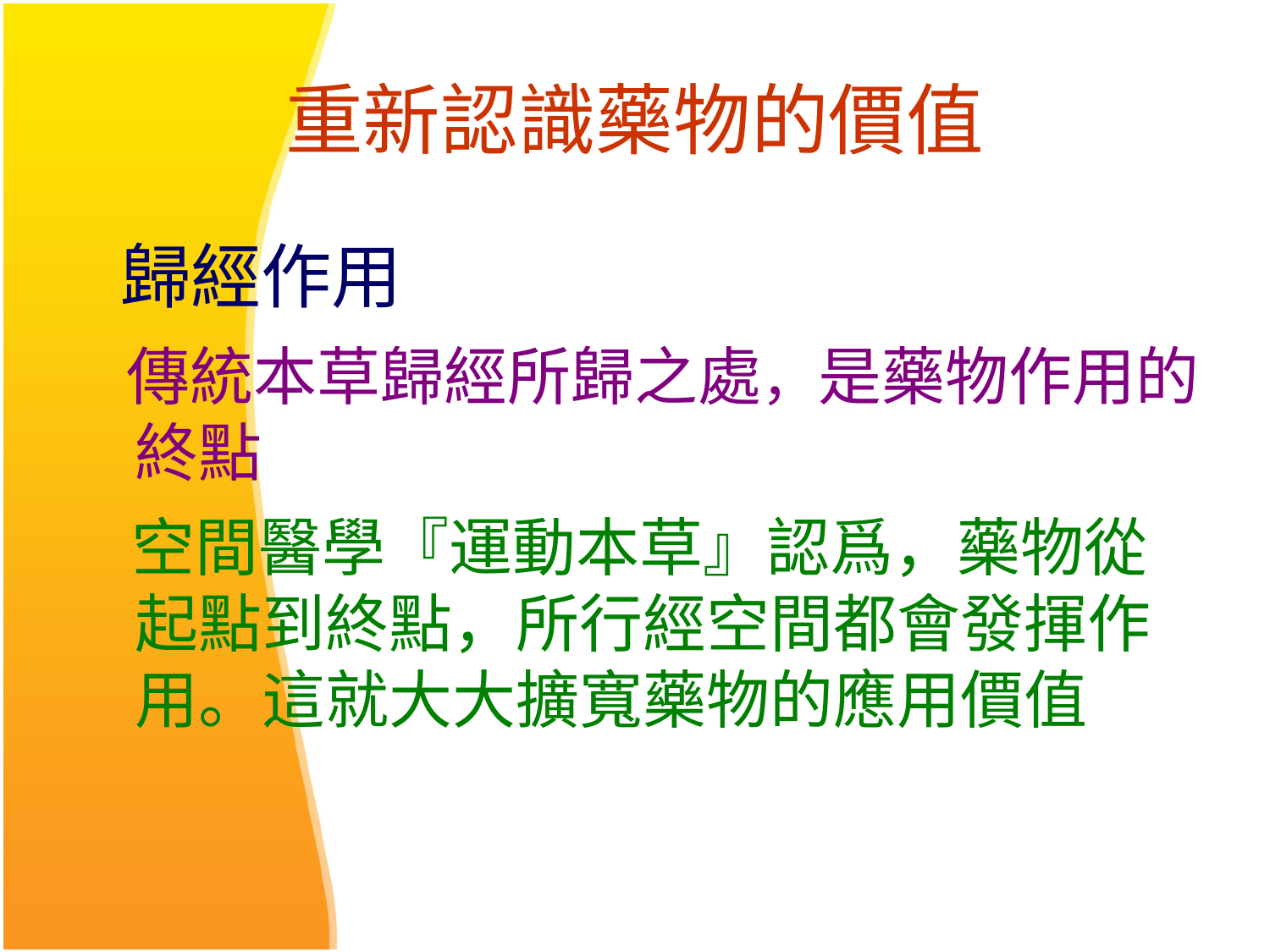

# 重新認識藥物的價值
 歸經作用
  傳統本草歸經所歸之處，是藥物作用的終點
  空間醫學『運動本草』認爲，藥物從起點到終點，所行經空間都會發揮作用。這就大大擴寬藥物的應用價值